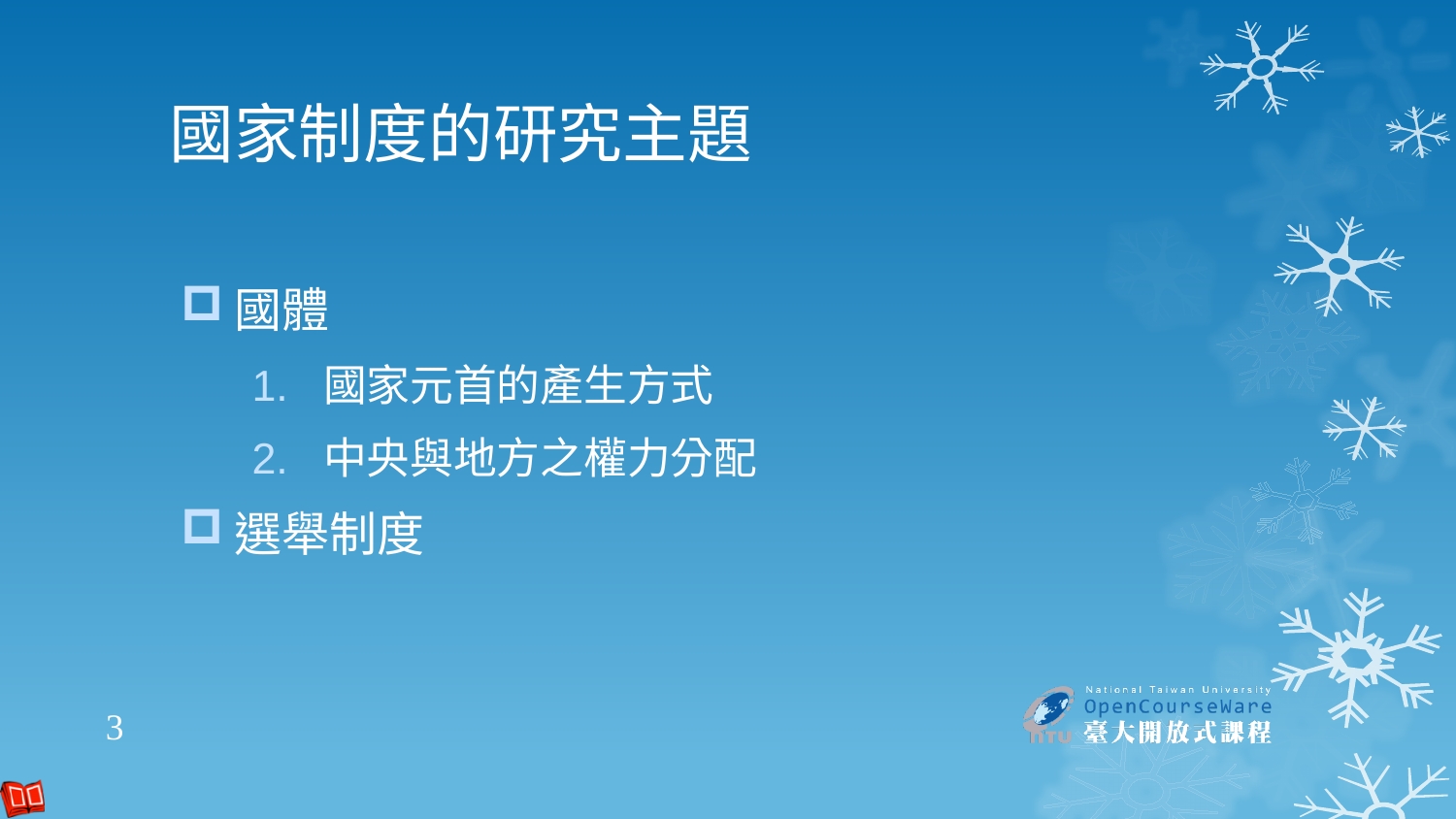

# 國家制度的研究主題
國體
國家元首的產生方式
中央與地方之權力分配
選舉制度
3